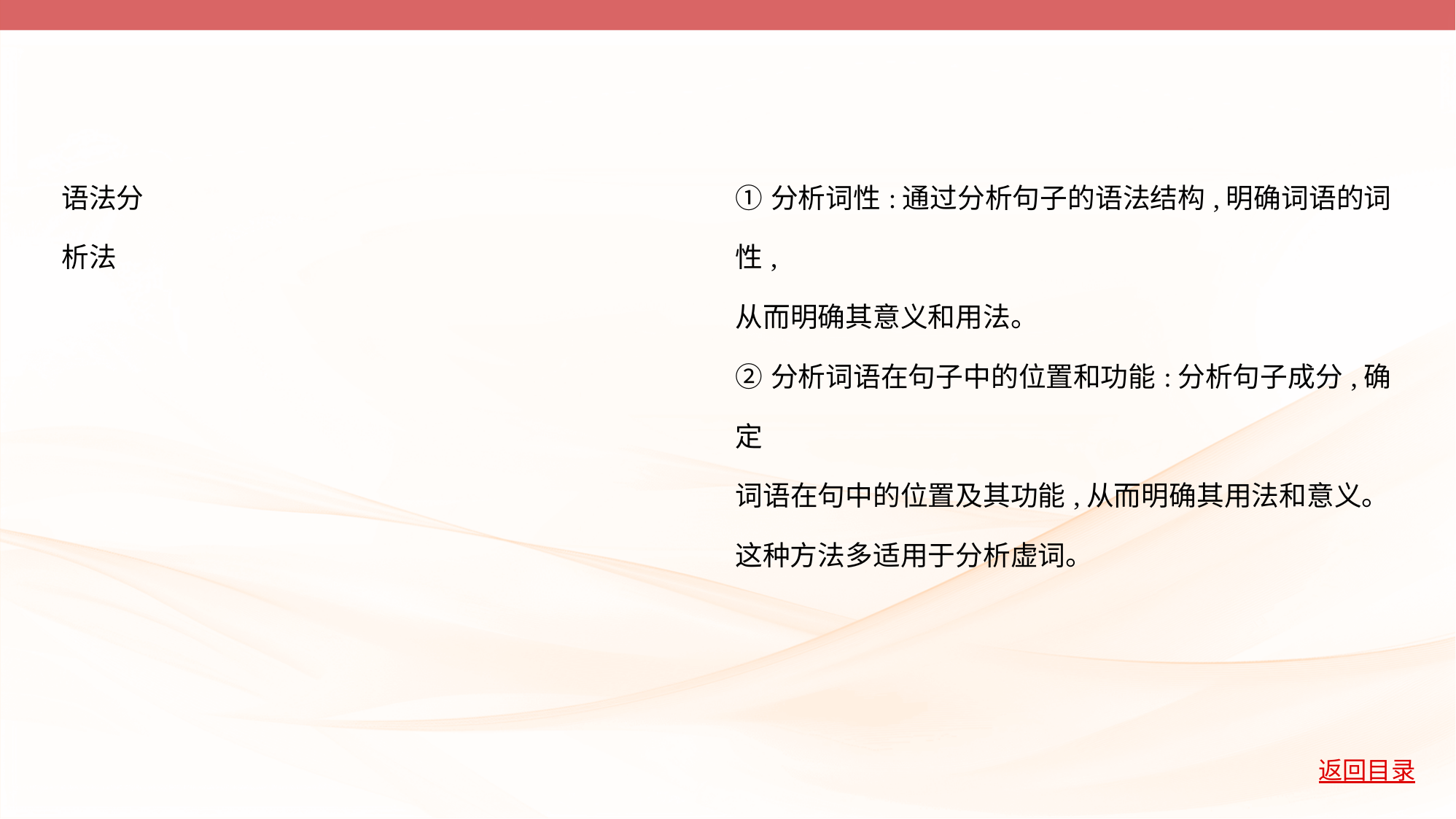

| 语法分 析法 | ①分析词性:通过分析句子的语法结构,明确词语的词性, 从而明确其意义和用法。 ②分析词语在句子中的位置和功能:分析句子成分,确定 词语在句中的位置及其功能,从而明确其用法和意义。 这种方法多适用于分析虚词。 |
| --- | --- |